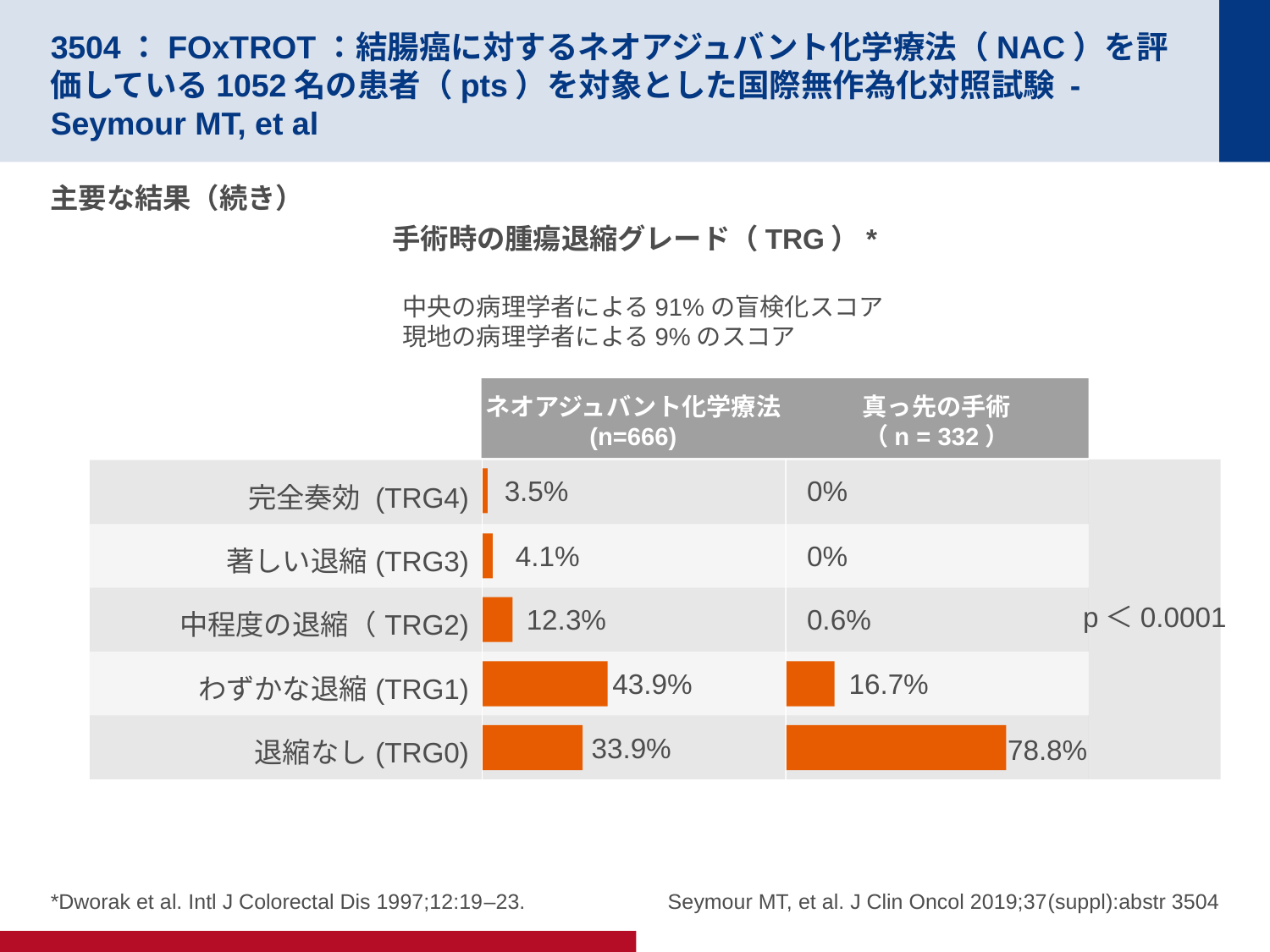

# 3504：FOxTROT：結腸癌に対するネオアジュバント化学療法（NAC）を評価している1052名の患者（pts）を対象とした国際無作為化対照試験 - Seymour MT, et al
主要な結果（続き）
手術時の腫瘍退縮グレード（TRG）*

中央の病理学者による91%の盲検化スコア
現地の病理学者による9%のスコア
ネオアジュバント化学療法
(n=666)
真っ先の手術
（n = 332）

| 完全奏効 (TRG4) |
| --- |
| 著しい退縮(TRG3) |
| 中程度の退縮（TRG2) |
| わずかな退縮(TRG1) |
| 退縮なし(TRG0) |
|  |
| --- |
|  |
|  |
|  |
|  |
|  |
| --- |
|  |
|  |
|  |
|  |
3.5%
0%

4.1%
0%

p＜0.0001
12.3%
0.6%

43.9%
16.7%

33.9%

78.8%
*Dworak et al. Intl J Colorectal Dis 1997;12:19–23.
Seymour MT, et al. J Clin Oncol 2019;37(suppl):abstr 3504